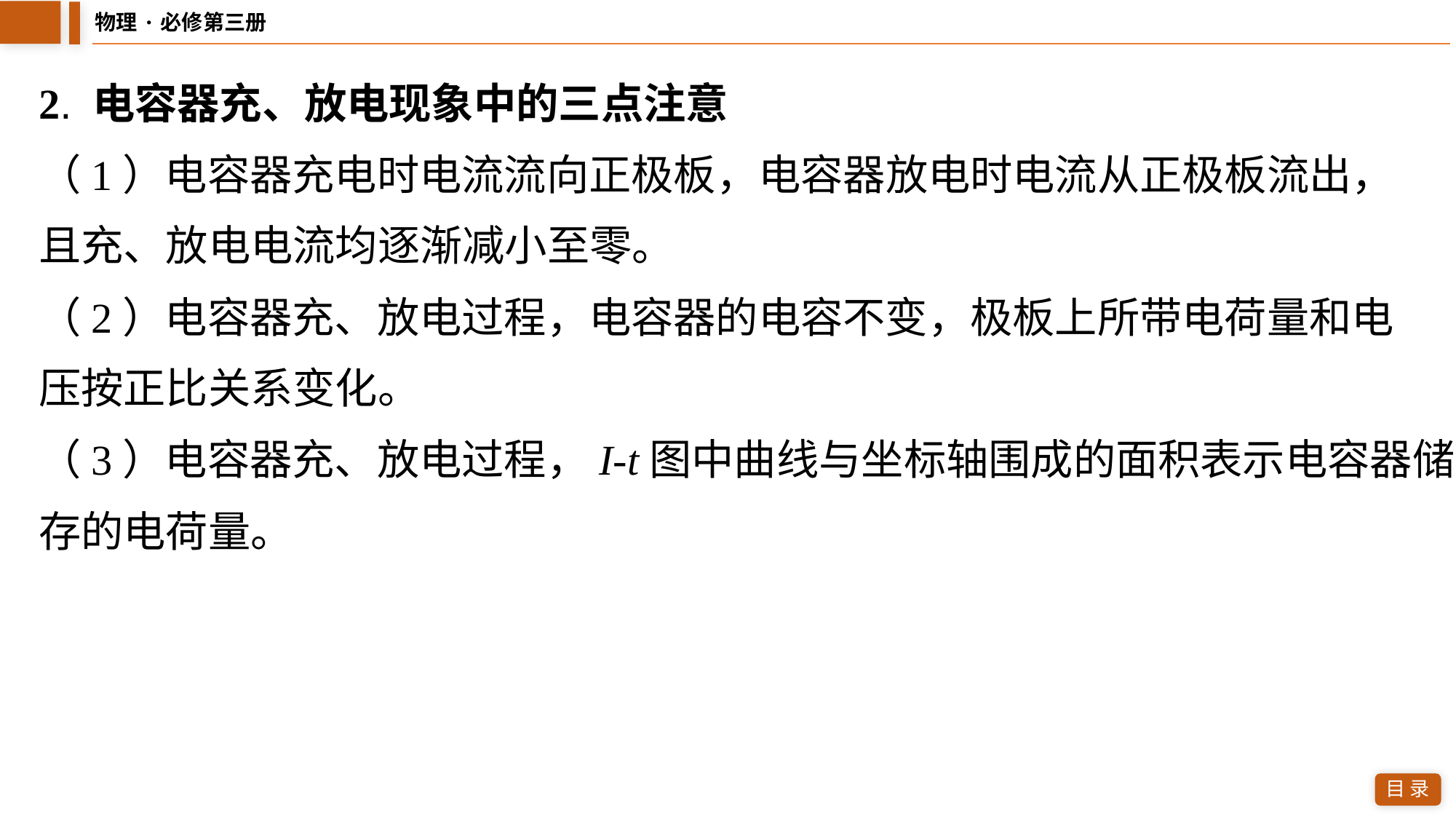

2. 电容器充、放电现象中的三点注意
（1）电容器充电时电流流向正极板，电容器放电时电流从正极板流出，
且充、放电电流均逐渐减小至零。
（2）电容器充、放电过程，电容器的电容不变，极板上所带电荷量和电
压按正比关系变化。
（3）电容器充、放电过程，I-t图中曲线与坐标轴围成的面积表示电容器储
存的电荷量。